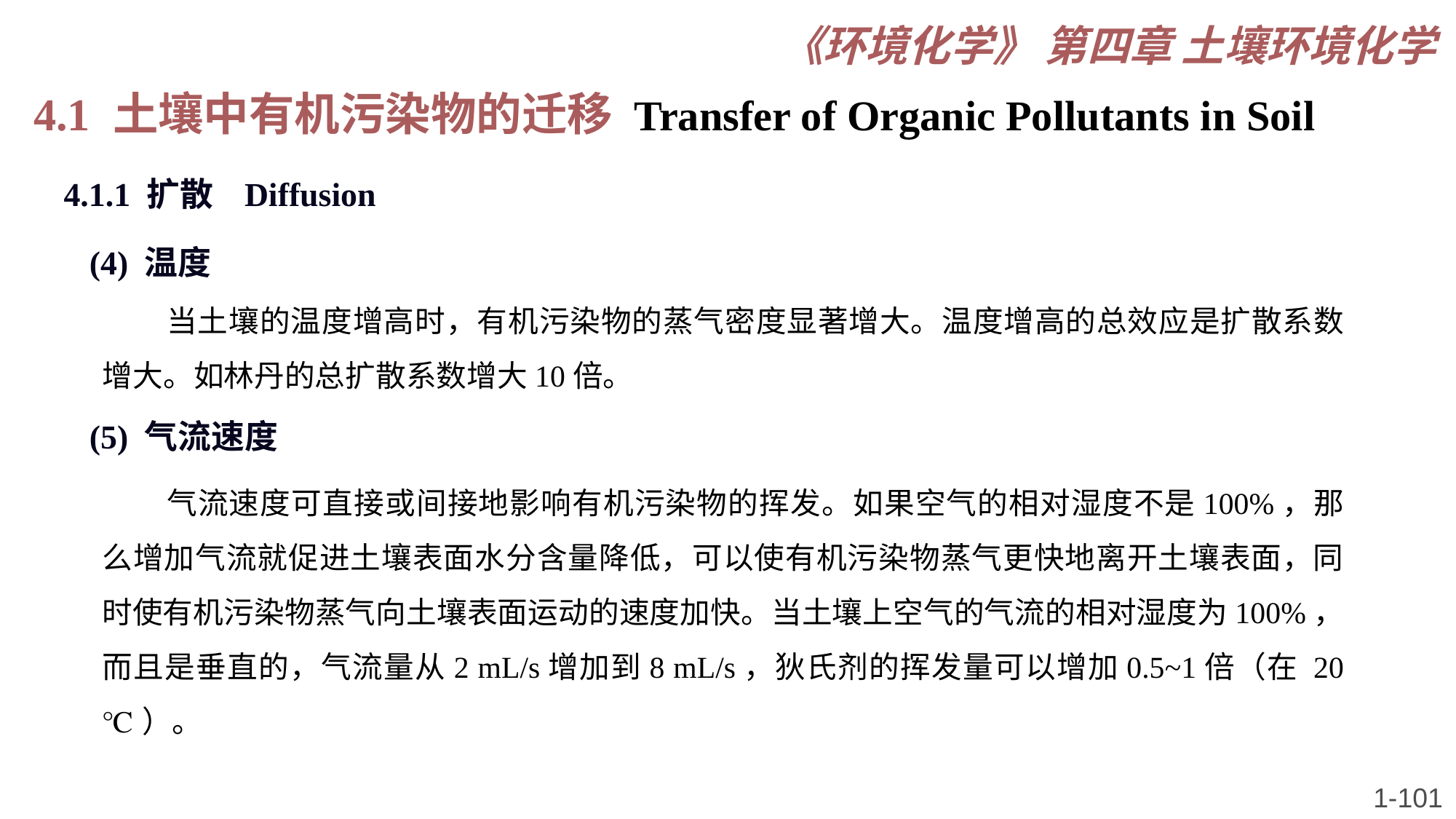

《环境化学》 第四章 土壤环境化学
4.1 土壤中有机污染物的迁移 Transfer of Organic Pollutants in Soil
4.1.1 扩散   Diffusion
(4) 温度
当土壤的温度增高时，有机污染物的蒸气密度显著增大。温度增高的总效应是扩散系数增大。如林丹的总扩散系数增大10倍。
(5) 气流速度
气流速度可直接或间接地影响有机污染物的挥发。如果空气的相对湿度不是100%，那么增加气流就促进土壤表面水分含量降低，可以使有机污染物蒸气更快地离开土壤表面，同时使有机污染物蒸气向土壤表面运动的速度加快。当土壤上空气的气流的相对湿度为100%，而且是垂直的，气流量从2 mL/s增加到8 mL/s，狄氏剂的挥发量可以增加0.5~1倍（在 20 ℃）。
1-101